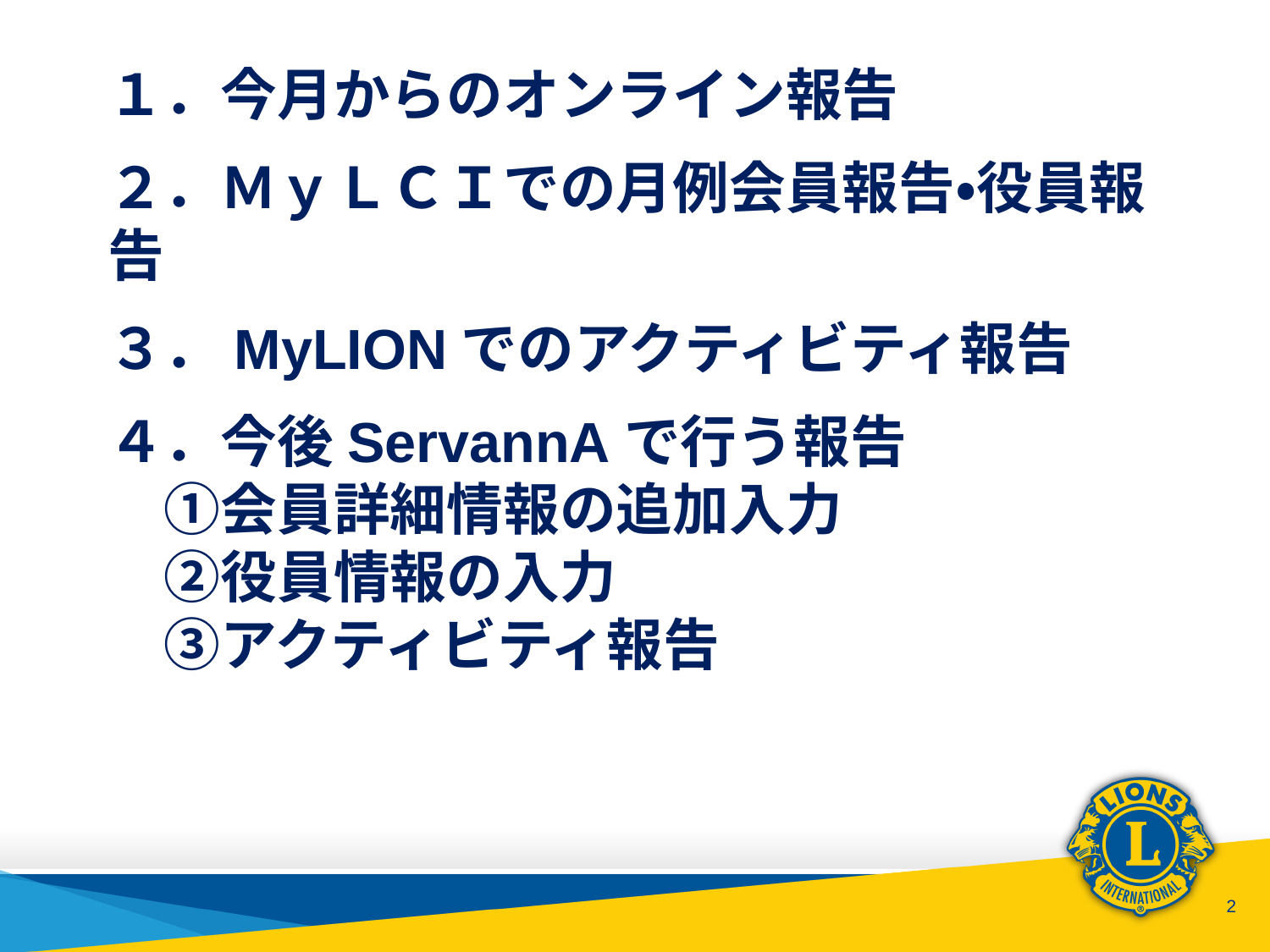

１．今月からのオンライン報告

２．ＭｙＬＣＩでの月例会員報告・役員報告

３．MyLIONでのアクティビティ報告

４．今後ServannAで行う報告
　①会員詳細情報の追加入力
　②役員情報の入力
　③アクティビティ報告